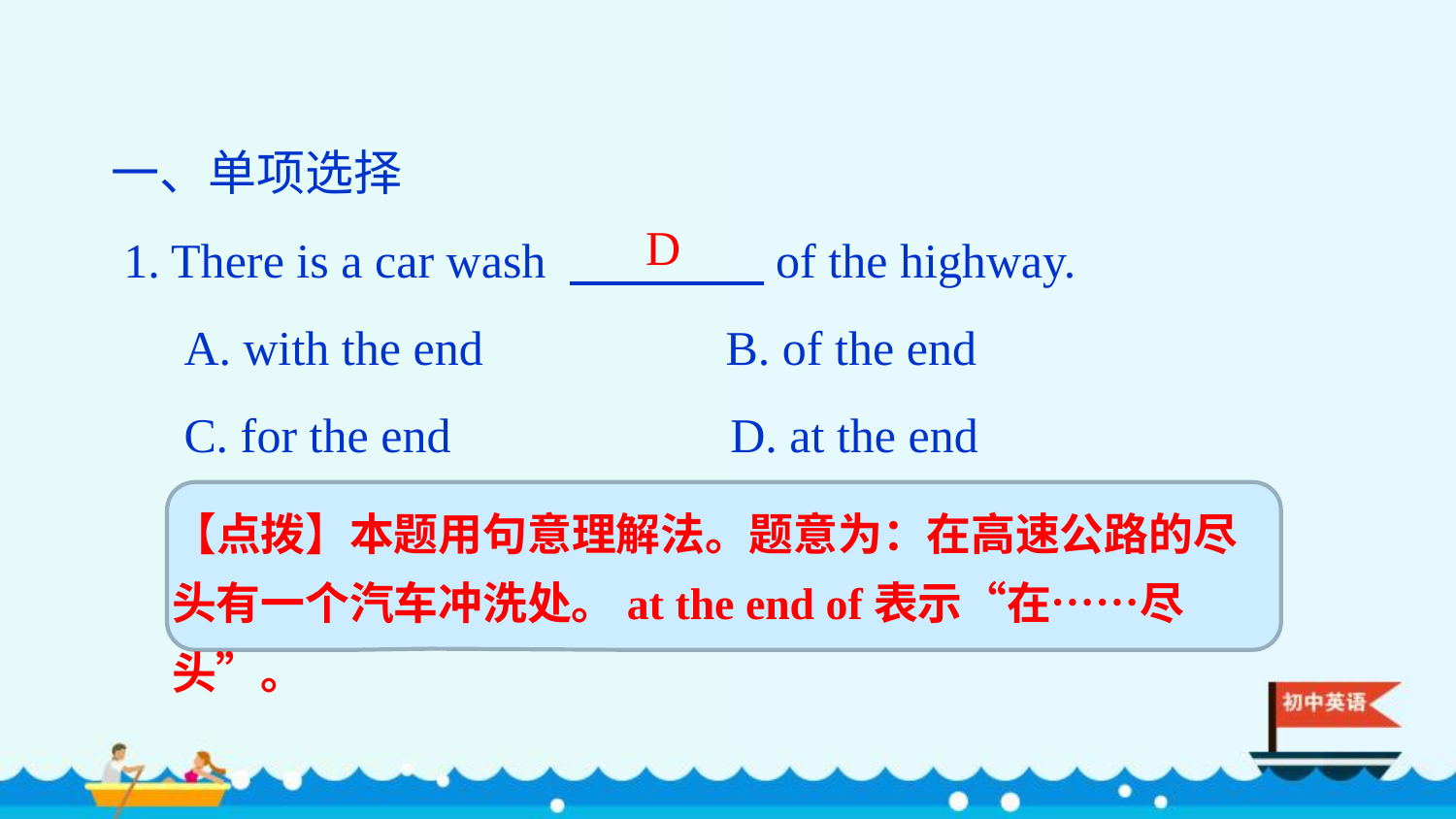

一、单项选择
 1. There is a car wash 　　　　of the highway.
      A. with the end                    B. of the end
      C. for the end                       D. at the end

D

【点拨】本题用句意理解法。题意为：在高速公路的尽头有一个汽车冲洗处。at the end of表示“在……尽头”。